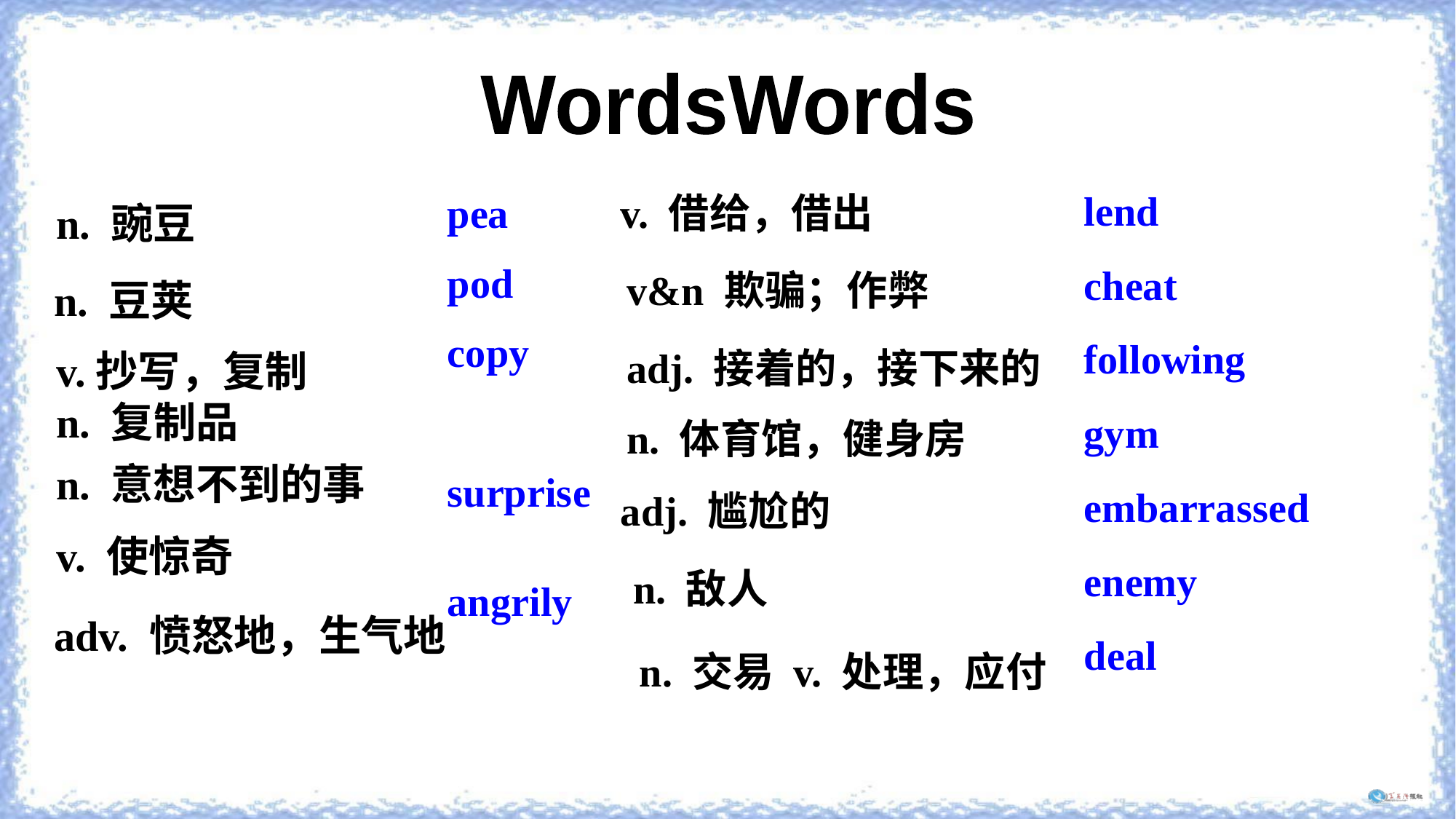

WordsWords
lend
cheat
following
gym
embarrassed
enemy
deal
pea
pod
copy

surprise

angrily

v. 借给，借出
n. 豌豆
v&n 欺骗；作弊
n. 豆荚
adj. 接着的，接下来的
v.抄写，复制 n. 复制品
n. 体育馆，健身房
n. 意想不到的事
v. 使惊奇
adj. 尴尬的
n. 敌人
adv. 愤怒地，生气地
n. 交易 v. 处理，应付